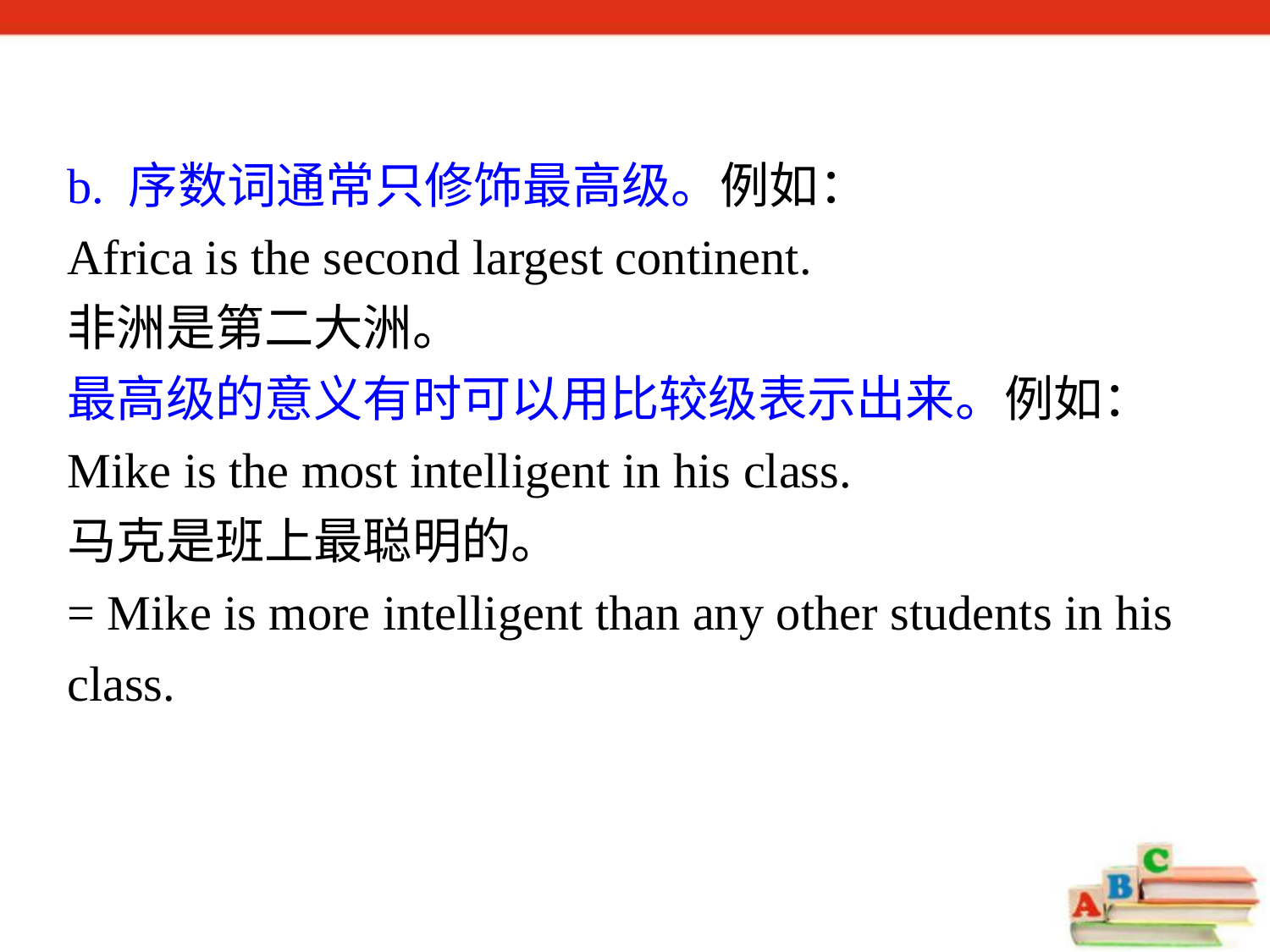

b. 序数词通常只修饰最高级。例如：
Africa is the second largest continent.
非洲是第二大洲。
最高级的意义有时可以用比较级表示出来。例如：
Mike is the most intelligent in his class.
马克是班上最聪明的。
= Mike is more intelligent than any other students in his class.